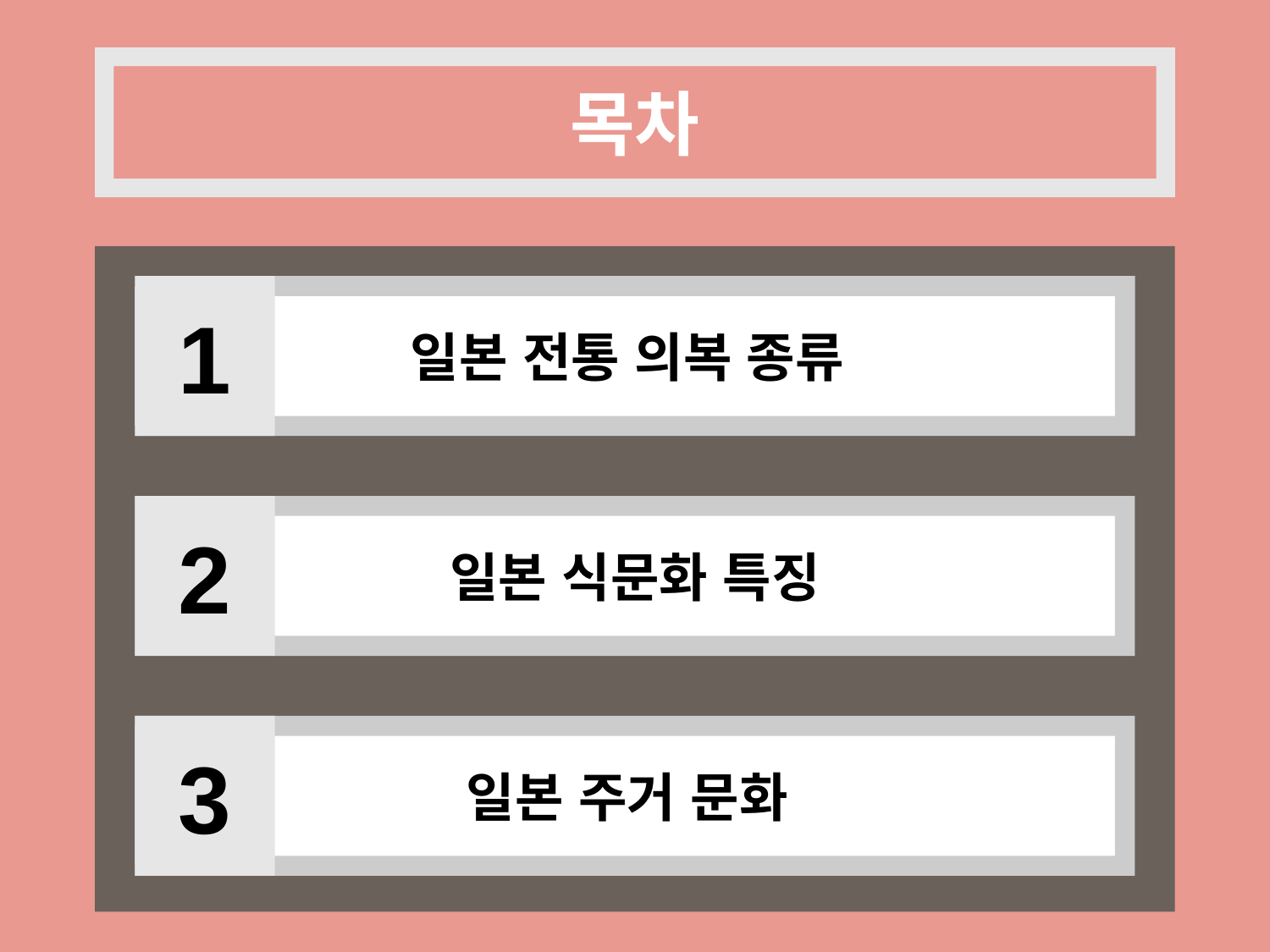

목차

일본 전통 의복 종류
1

일본 식문화 특징
2

일본 주거 문화
3